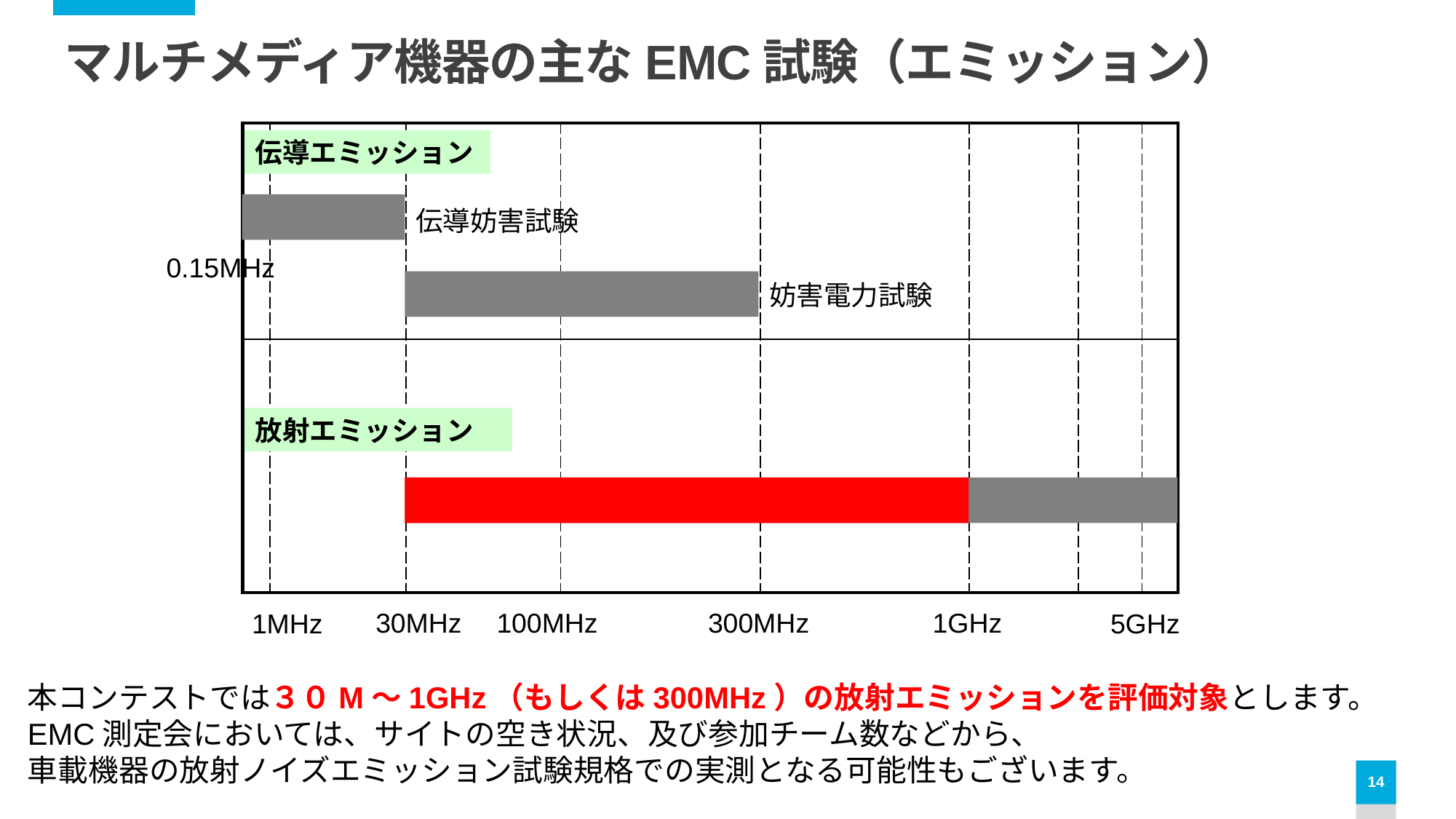

# マルチメディア機器の主なEMC試験（エミッション）
|  |  |  |  |  |  |  |  |
| --- | --- | --- | --- | --- | --- | --- | --- |
|  |  |  |  |  |  |  |  |
伝導エミッション

伝導妨害試験
0.15MHz

妨害電力試験
放射エミッション

30MHz
100MHz
300MHz
1GHz
1MHz
5GHz
本コンテストでは３０M～1GHz（もしくは300MHz）の放射エミッションを評価対象とします。
EMC測定会においては、サイトの空き状況、及び参加チーム数などから、
車載機器の放射ノイズエミッション試験規格での実測となる可能性もございます。